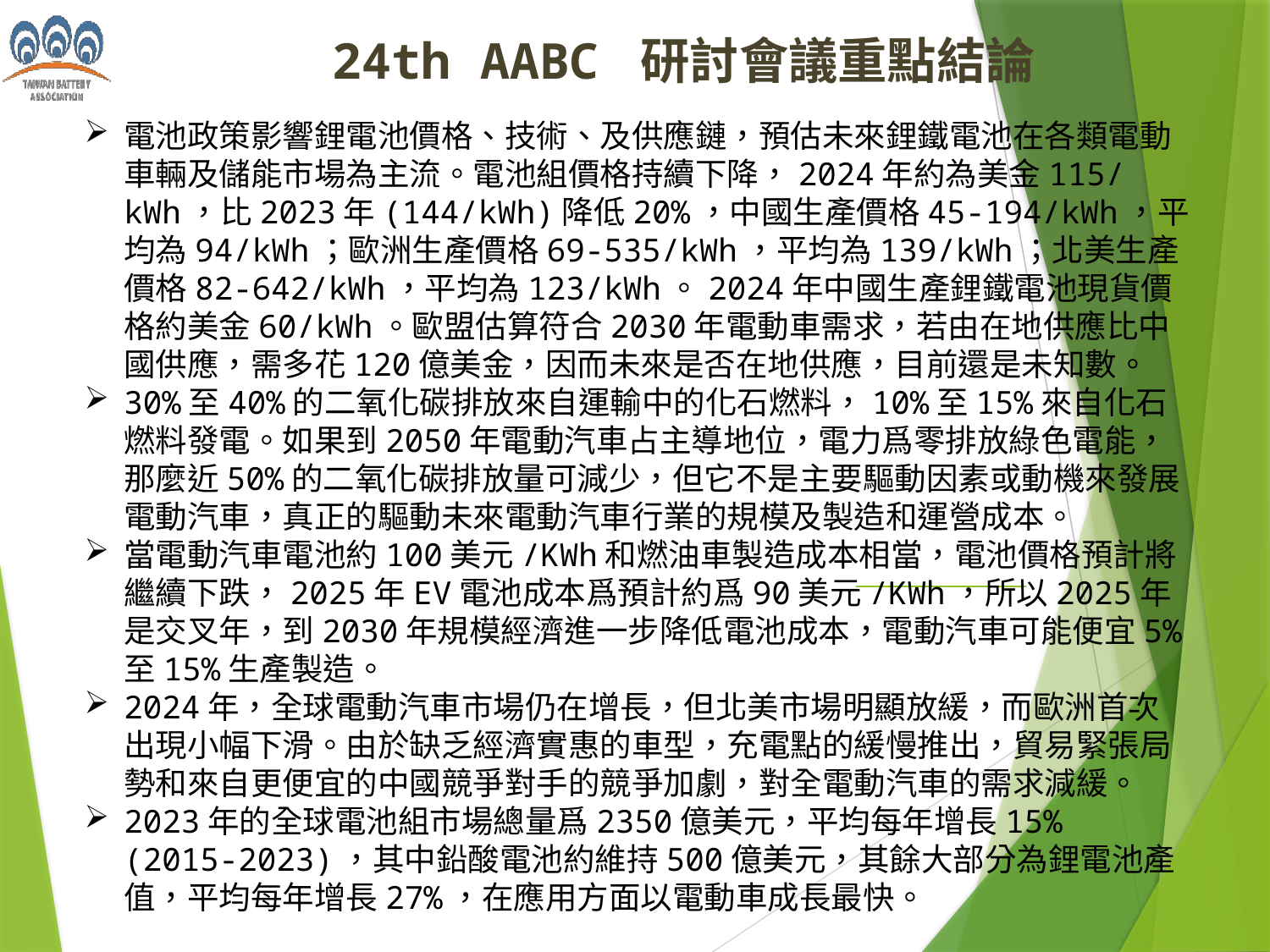

24th AABC 研討會議重點結論
電池政策影響鋰電池價格、技術、及供應鏈，預估未來鋰鐵電池在各類電動車輛及儲能市場為主流。電池組價格持續下降，2024年約為美金115/kWh，比2023年(144/kWh)降低20%，中國生產價格45-194/kWh，平均為94/kWh；歐洲生產價格69-535/kWh，平均為139/kWh；北美生產價格82-642/kWh，平均為123/kWh。2024年中國生產鋰鐵電池現貨價格約美金60/kWh。歐盟估算符合2030年電動車需求，若由在地供應比中國供應，需多花120億美金，因而未來是否在地供應，目前還是未知數。
30%至40%的二氧化碳排放來自運輸中的化石燃料，10%至15%來自化石燃料發電。如果到2050年電動汽車占主導地位，電力爲零排放綠色電能，那麼近50%的二氧化碳排放量可減少，但它不是主要驅動因素或動機來發展電動汽車，真正的驅動未來電動汽車行業的規模及製造和運營成本。
當電動汽車電池約100美元/KWh和燃油車製造成本相當，電池價格預計將繼續下跌，2025年EV電池成本爲預計約爲90美元/KWh，所以2025年是交叉年，到2030年規模經濟進一步降低電池成本，電動汽車可能便宜5%至15%生產製造。
2024年，全球電動汽車市場仍在增長，但北美市場明顯放緩，而歐洲首次出現小幅下滑。由於缺乏經濟實惠的車型，充電點的緩慢推出，貿易緊張局勢和來自更便宜的中國競爭對手的競爭加劇，對全電動汽車的需求減緩。
2023年的全球電池組市場總量爲2350億美元，平均每年增長15% (2015-2023)，其中鉛酸電池約維持500億美元，其餘大部分為鋰電池產值，平均每年增長27%，在應用方面以電動車成長最快。